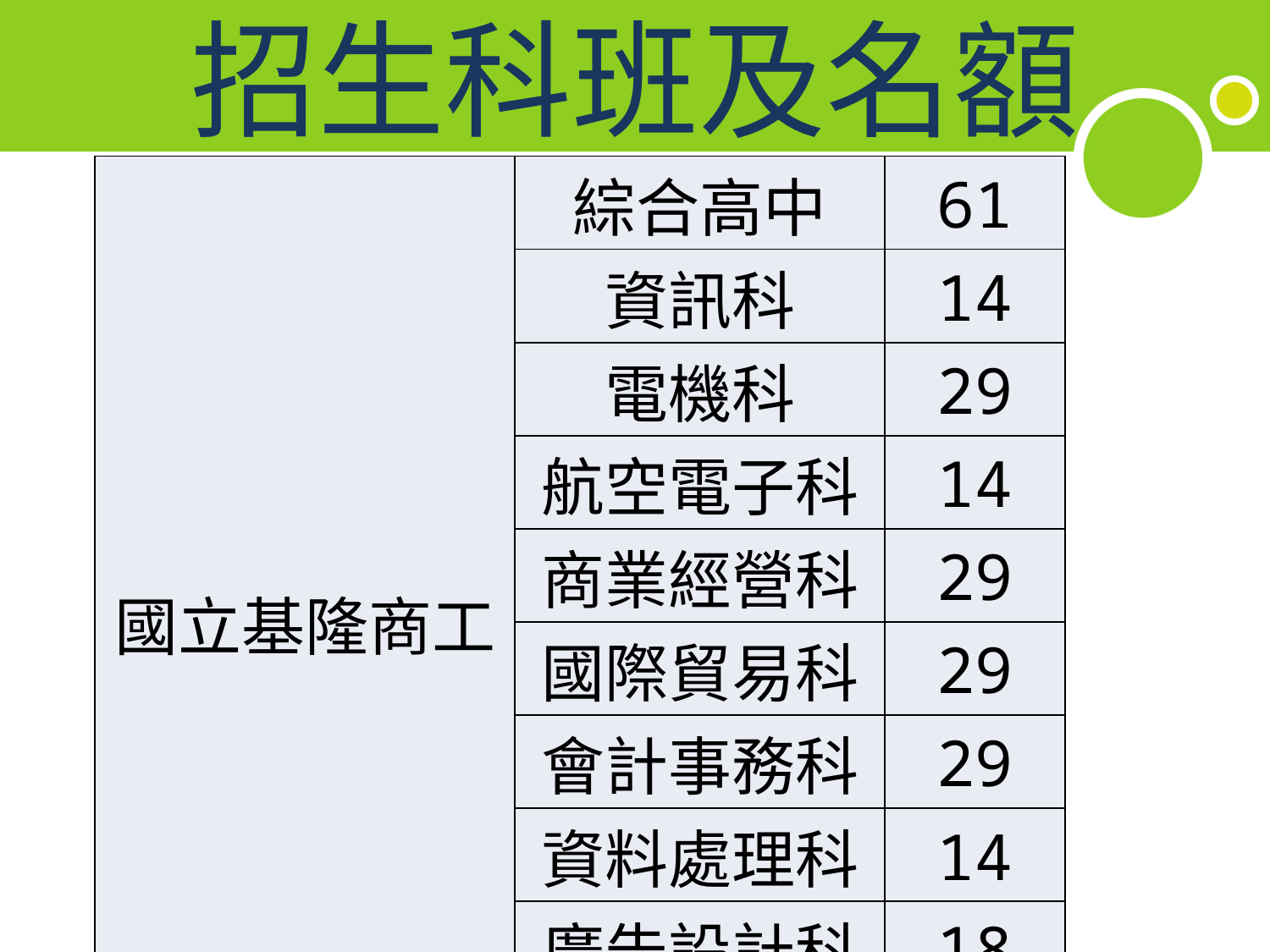

# 招生科班及名額
| 國立基隆商工 | 綜合高中 | 61 |
| --- | --- | --- |
|  | 資訊科 | 14 |
|  | 電機科 | 29 |
|  | 航空電子科 | 14 |
|  | 商業經營科 | 29 |
|  | 國際貿易科 | 29 |
|  | 會計事務科 | 29 |
|  | 資料處理科 | 14 |
|  | 廣告設計科 | 18 |
|  | 合計 | 237 |